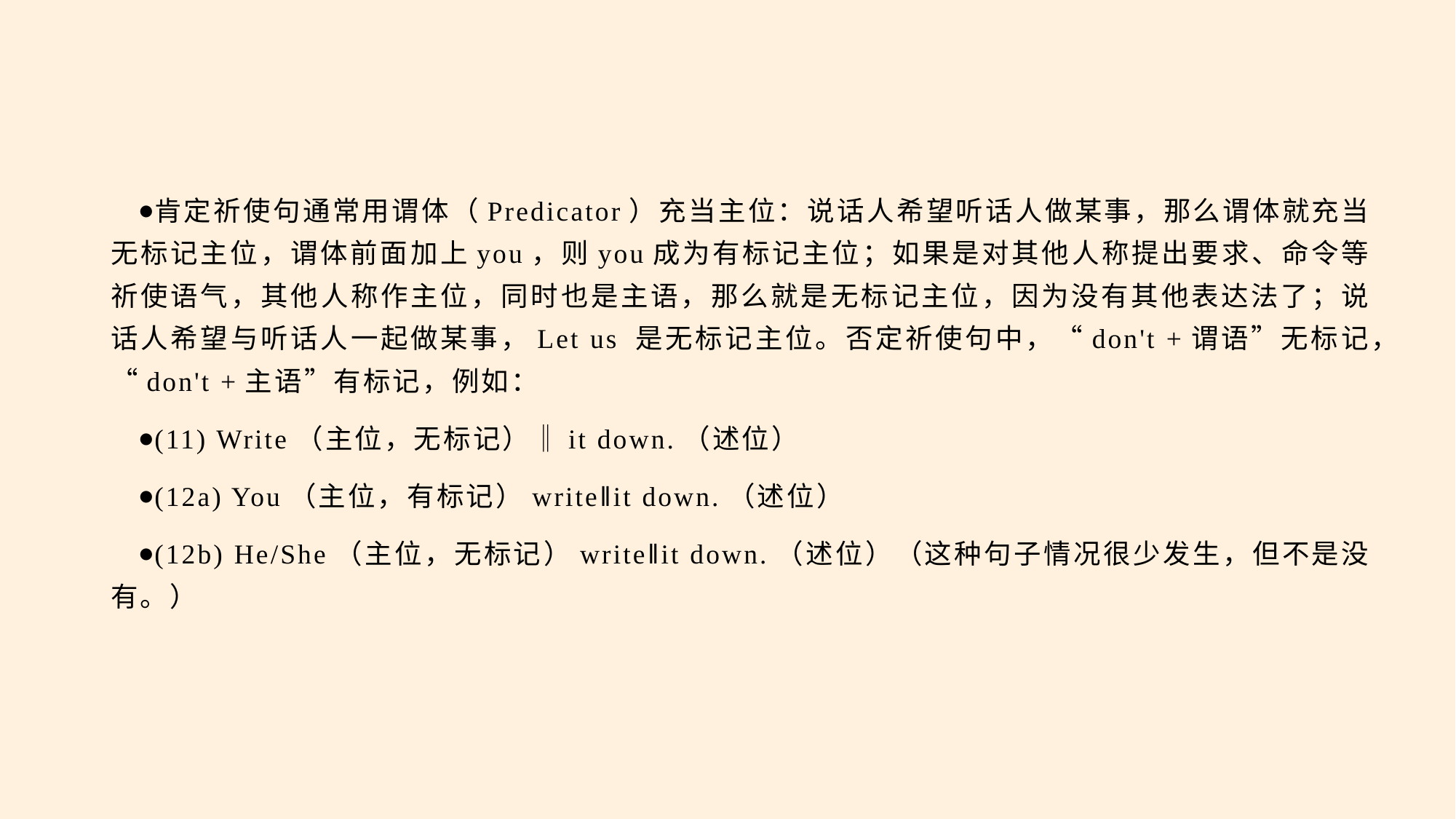

#
肯定祈使句通常用谓体（Predicator）充当主位：说话人希望听话人做某事，那么谓体就充当无标记主位，谓体前面加上you，则you成为有标记主位；如果是对其他人称提出要求、命令等祈使语气，其他人称作主位，同时也是主语，那么就是无标记主位，因为没有其他表达法了；说话人希望与听话人一起做某事，Let us 是无标记主位。否定祈使句中，“don't +谓语”无标记，“don't +主语”有标记，例如：
(11) Write（主位，无标记）‖it down.（述位）
(12a) You（主位，有标记）write‖it down.（述位）
(12b) He/She（主位，无标记）write‖it down.（述位）（这种句子情况很少发生，但不是没有。）